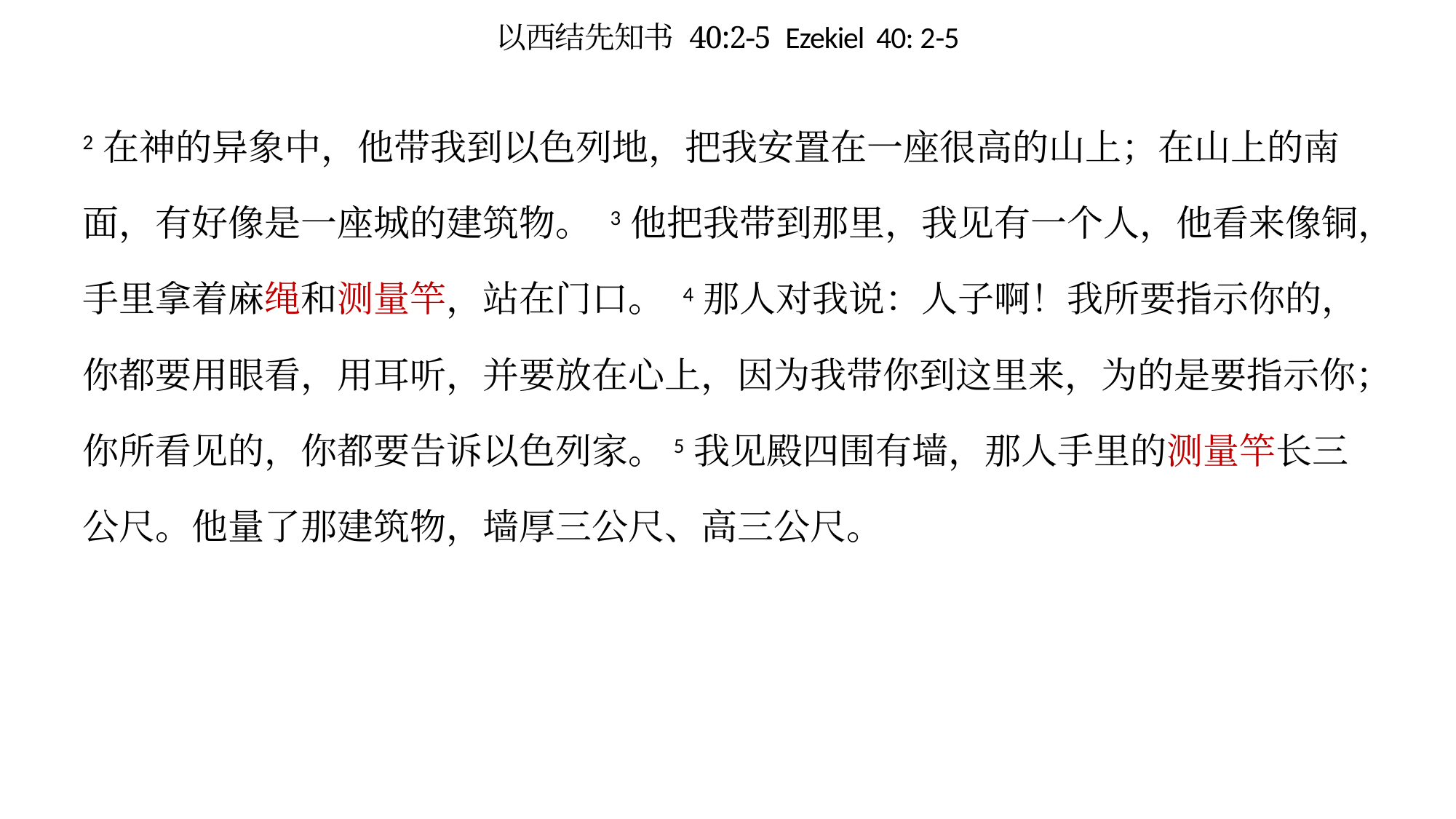

# 以西结先知书 40:2-5  Ezekiel  40: 2-5
2 在神的异象中，他带我到以色列地，把我安置在一座很高的山上；在山上的南面，有好像是一座城的建筑物。 3 他把我带到那里，我见有一个人，他看来像铜，手里拿着麻绳和测量竿，站在门口。 4 那人对我说：人子啊！我所要指示你的，你都要用眼看，用耳听，并要放在心上，因为我带你到这里来，为的是要指示你；你所看见的，你都要告诉以色列家。5 我见殿四围有墙，那人手里的测量竿长三公尺。他量了那建筑物，墙厚三公尺、高三公尺。